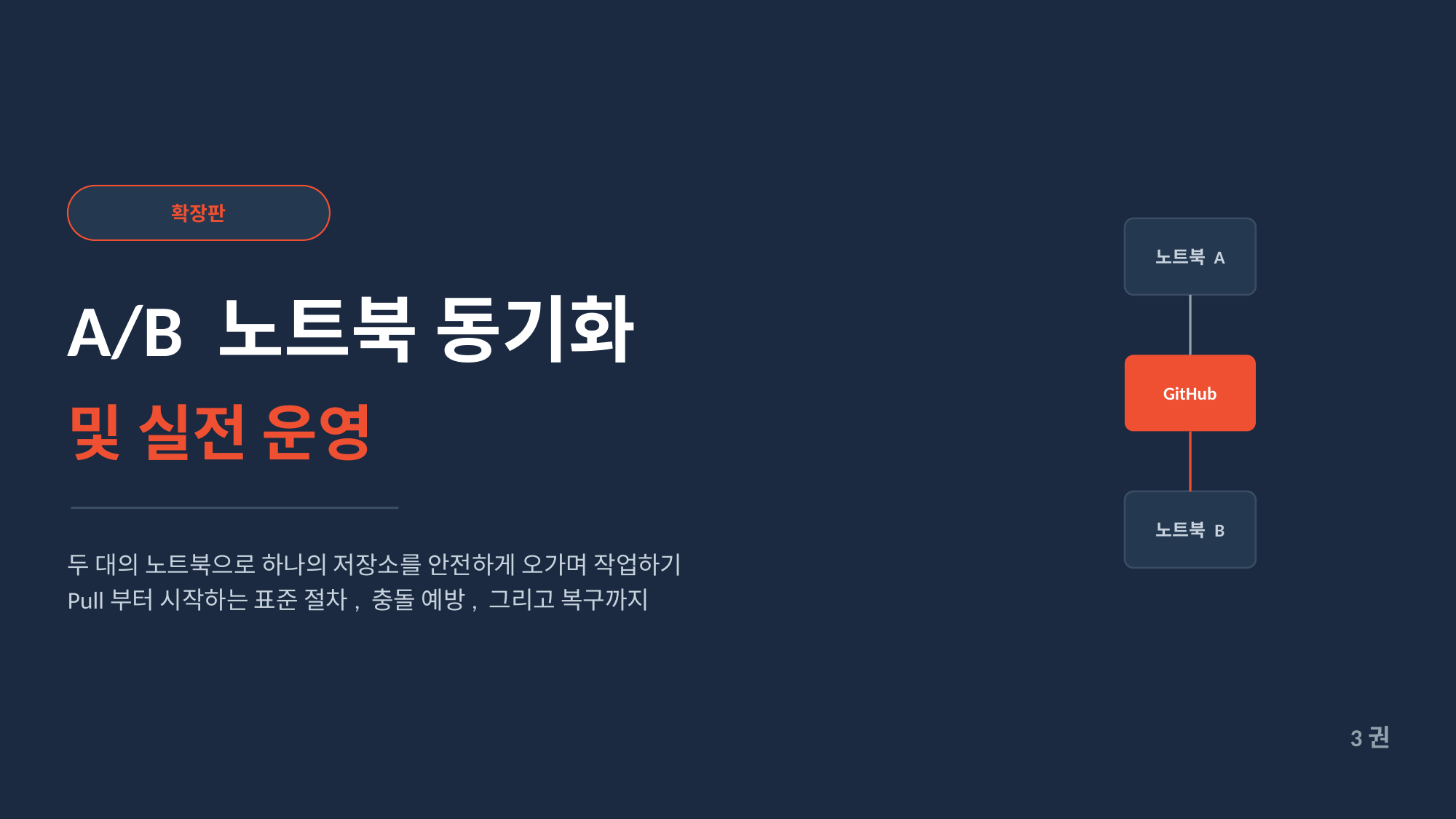

확장판

노트북 A
A/B 노트북 동기화

GitHub
및 실전 운영

노트북 B

두 대의 노트북으로 하나의 저장소를 안전하게 오가며 작업하기
Pull부터 시작하는 표준 절차, 충돌 예방, 그리고 복구까지
3권